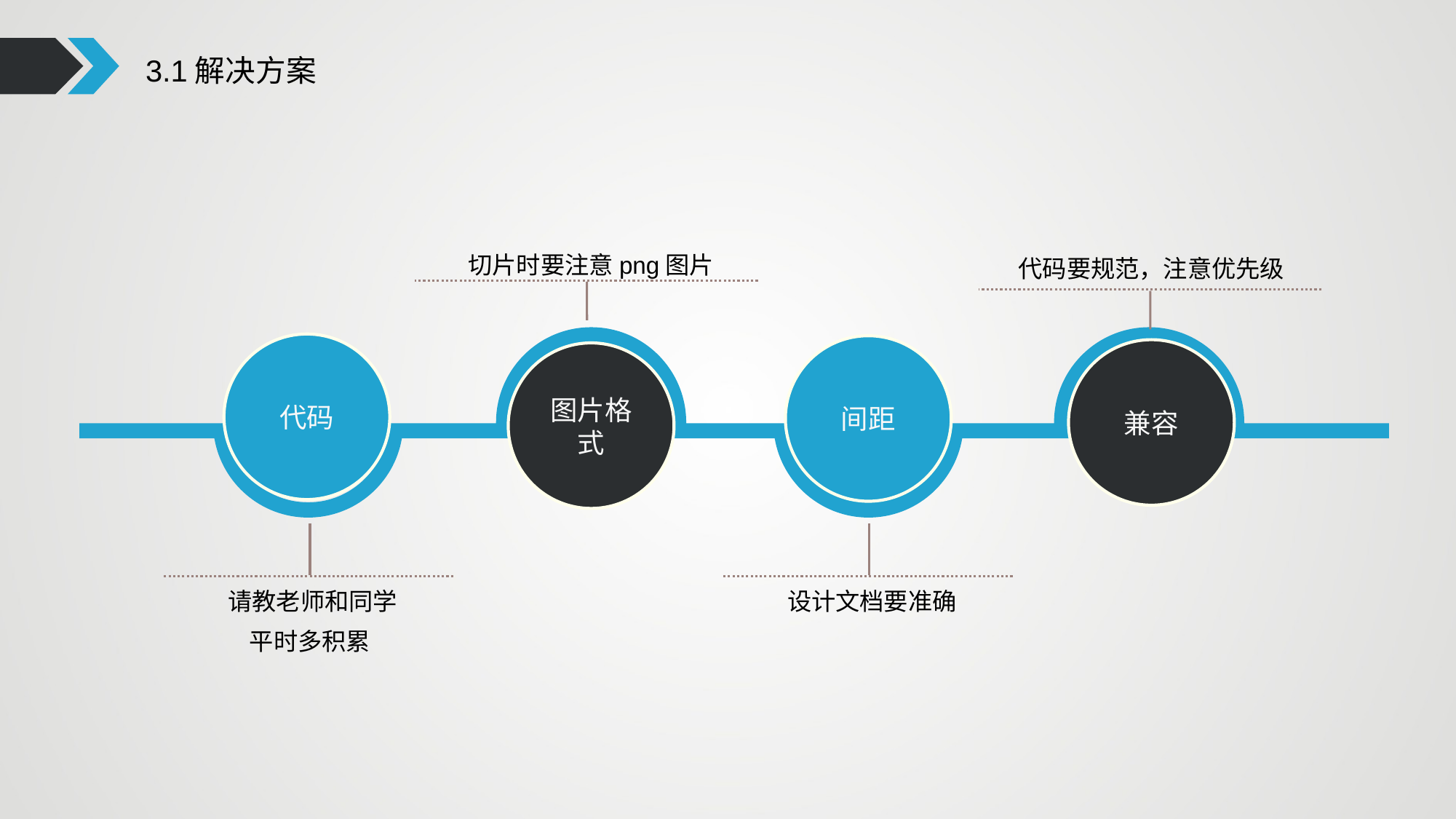

3.1解决方案
切片时要注意png图片

代码要规范，注意优先级

代码
间距
兼容
图片格式

请教老师和同学

设计文档要准确

平时多积累